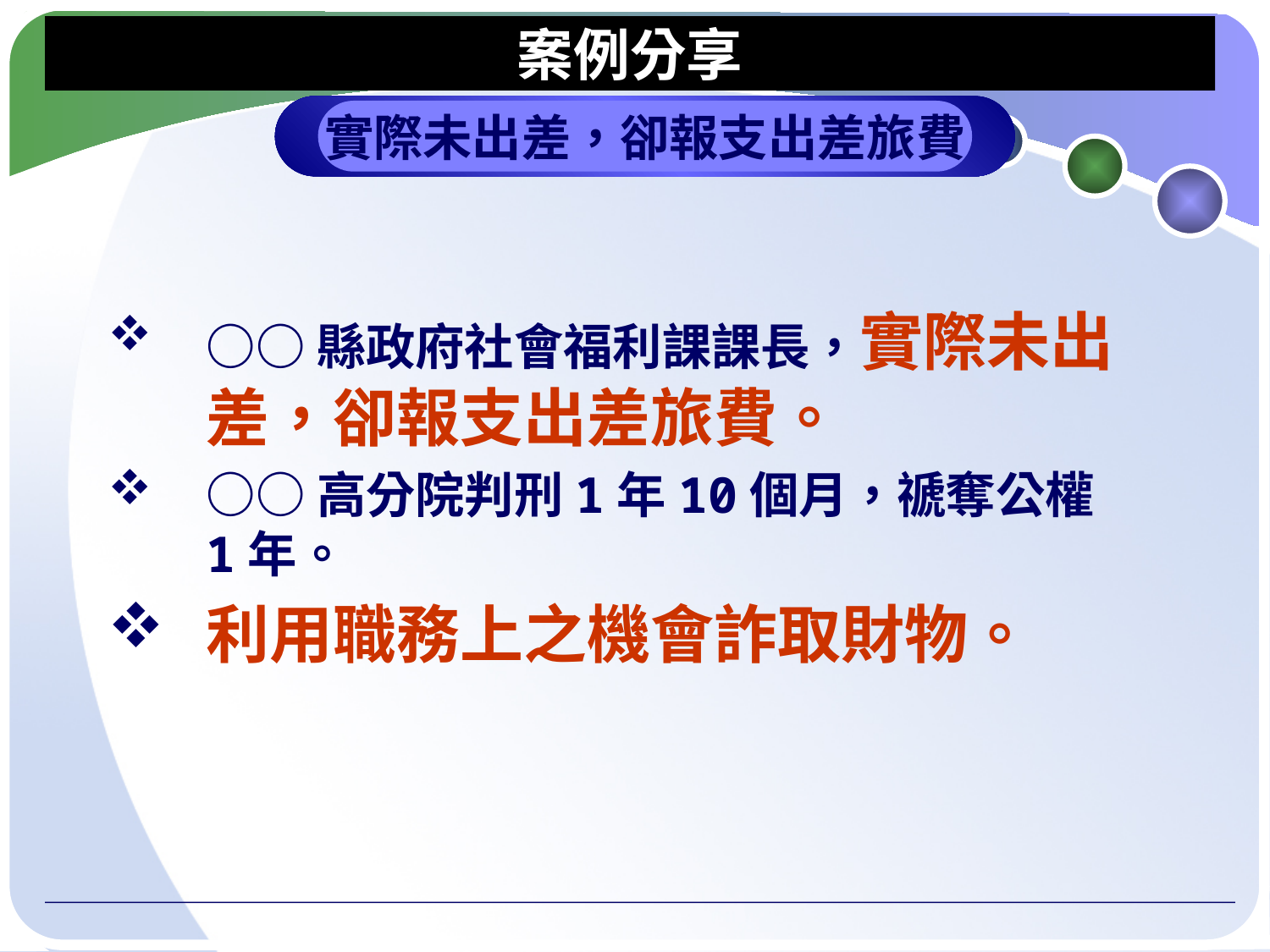

# 案例分享

實際未出差，卻報支出差旅費

○○縣政府社會福利課課長，實際未出差，卻報支出差旅費。
○○高分院判刑1年10個月，禠奪公權1年。
利用職務上之機會詐取財物。